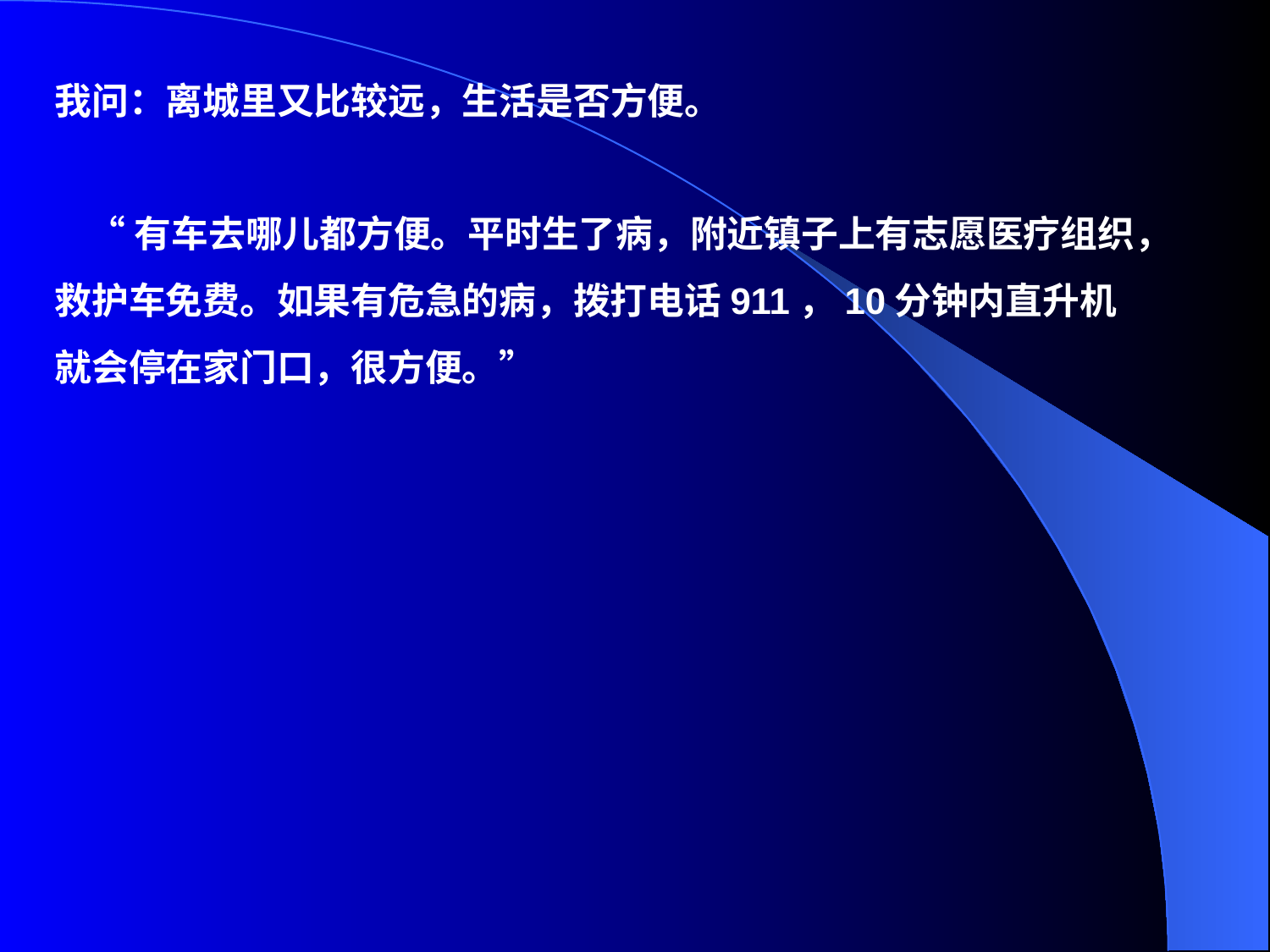

我问：离城里又比较远，生活是否方便。

    “有车去哪儿都方便。平时生了病，附近镇子上有志愿医疗组织，救护车免费。如果有危急的病，拨打电话911，10分钟内直升机就会停在家门口，很方便。”